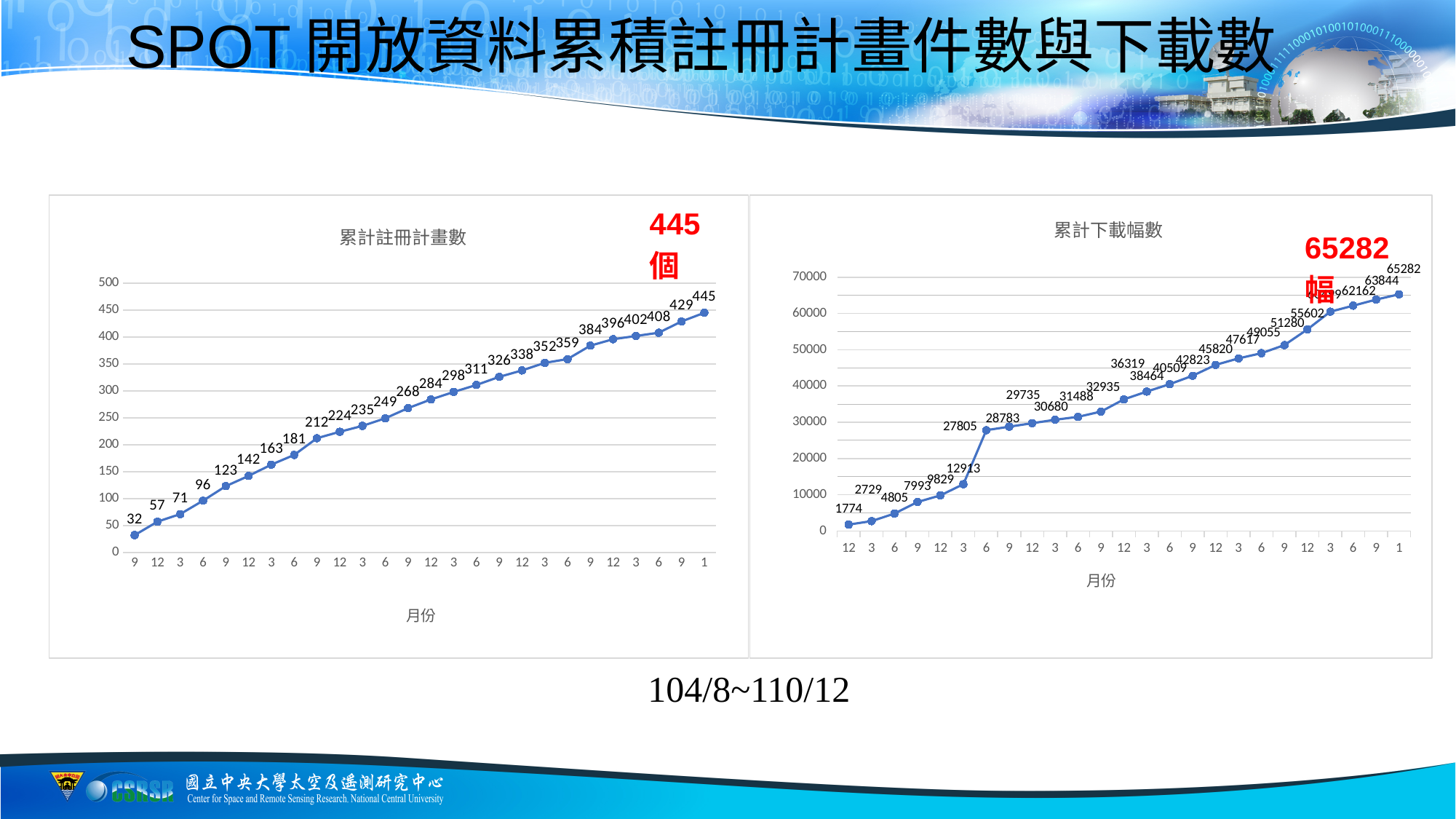

# SPOT開放資料累積註冊計畫件數與下載數

### Chart: 累計下載幅數

| Category |  |
|---|---|
| 12 | 1774.0 |
| 3 | 2729.0 |
| 6 | 4805.0 |
| 9 | 7993.0 |
| 12 | 9829.0 |
| 3 | 12913.0 |
| 6 | 27805.0 |
| 9 | 28783.0 |
| 12 | 29735.0 |
| 3 | 30680.0 |
| 6 | 31488.0 |
| 9 | 32935.0 |
| 12 | 36319.0 |
| 3 | 38464.0 |
| 6 | 40509.0 |
| 9 | 42823.0 |
| 12 | 45820.0 |
| 3 | 47617.0 |
| 6 | 49055.0 |
| 9 | 51280.0 |
| 12 | 55602.0 |
| 3 | 60499.0 |
| 6 | 62162.0 |
| 9 | 63844.0 |
| 1 | 65282.0 |

### Chart: 累計註冊計畫數

| Category | 使用計畫數(註冊人數) |
|---|---|
| 9 | 32.0 |
| 12 | 57.0 |
| 3 | 71.0 |
| 6 | 96.0 |
| 9 | 123.0 |
| 12 | 142.0 |
| 3 | 163.0 |
| 6 | 181.0 |
| 9 | 212.0 |
| 12 | 224.0 |
| 3 | 235.0 |
| 6 | 249.0 |
| 9 | 268.0 |
| 12 | 284.0 |
| 3 | 298.0 |
| 6 | 311.0 |
| 9 | 326.0 |
| 12 | 338.0 |
| 3 | 352.0 |
| 6 | 359.0 |
| 9 | 384.0 |
| 12 | 396.0 |
| 3 | 402.0 |
| 6 | 408.0 |
| 9 | 429.0 |
| 1 | 445.0 |
104/8~110/12